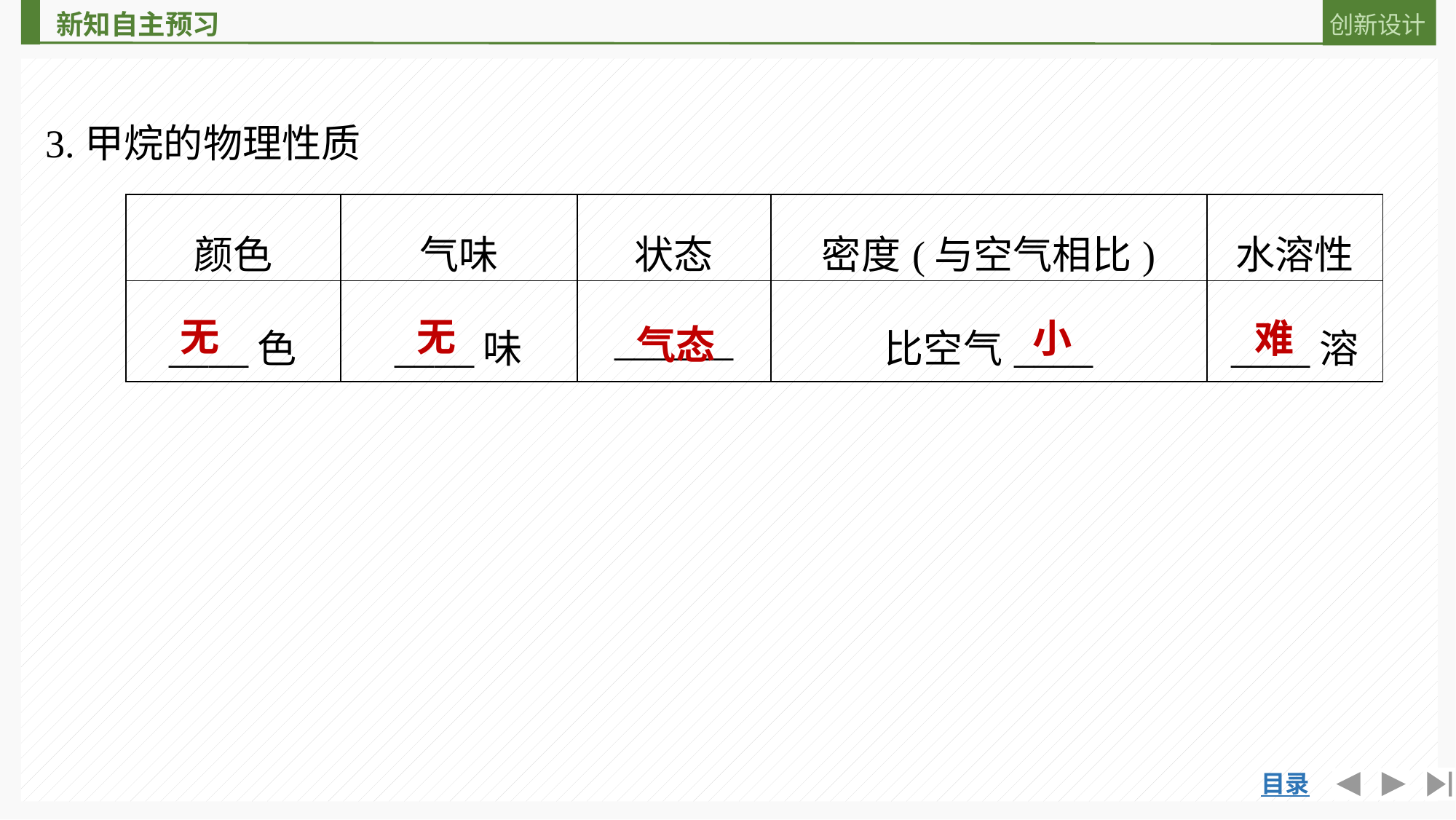

3.甲烷的物理性质
| 颜色 | 气味 | 状态 | 密度(与空气相比) | 水溶性 |
| --- | --- | --- | --- | --- |
| \_\_\_\_色 | \_\_\_\_味 | \_\_\_\_\_\_ | 比空气\_\_\_\_ | \_\_\_\_溶 |
气态
无
无
小
难